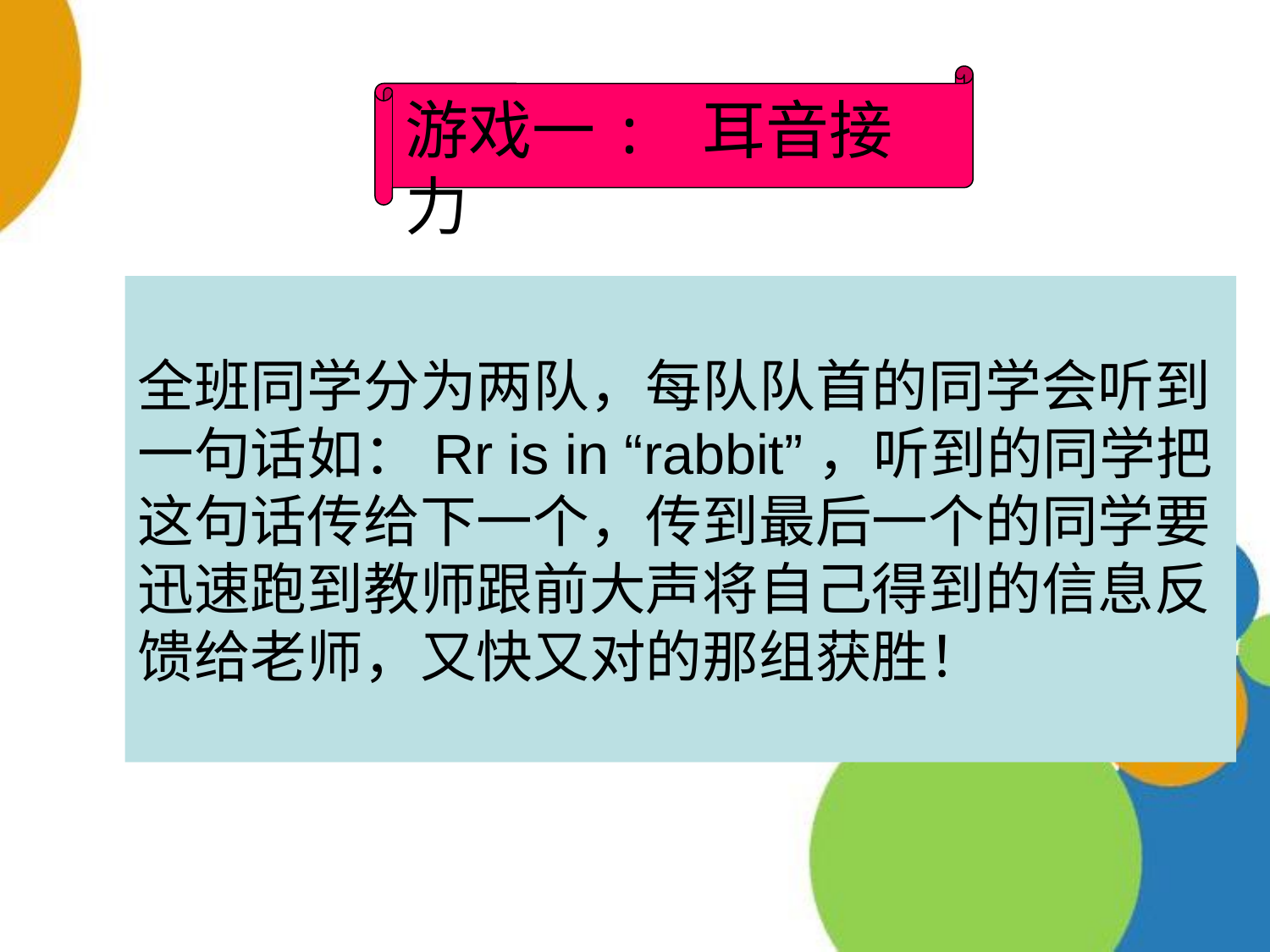

游戏一: 耳音接力

全班同学分为两队，每队队首的同学会听到一句话如：Rr is in “rabbit”，听到的同学把这句话传给下一个，传到最后一个的同学要迅速跑到教师跟前大声将自己得到的信息反馈给老师，又快又对的那组获胜！